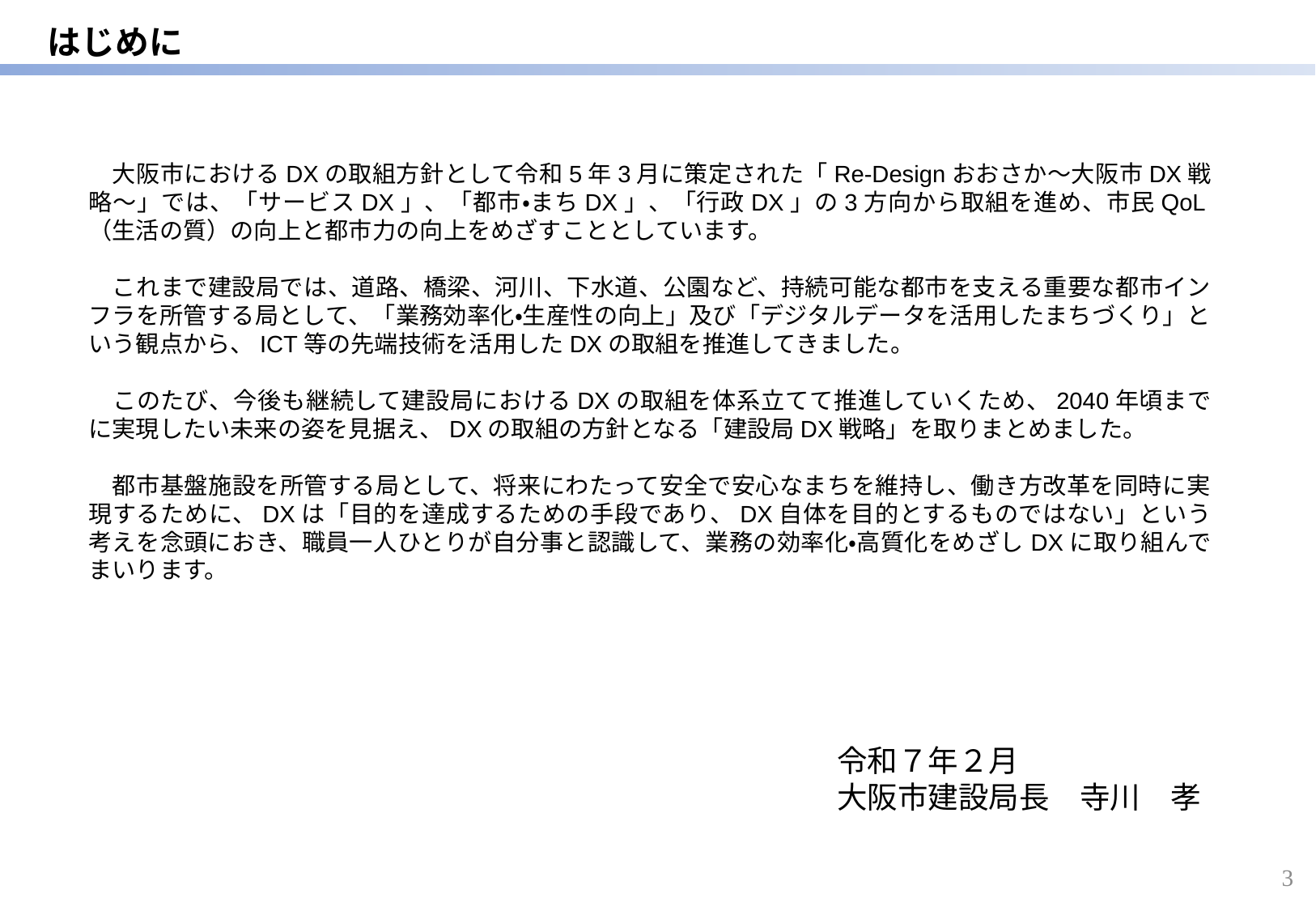

はじめに
　大阪市におけるDXの取組方針として令和5年3月に策定された「Re-Designおおさか～大阪市DX戦略～」では、「サービスDX」、「都市・まちDX」、「行政DX」の3方向から取組を進め、市民QoL（生活の質）の向上と都市力の向上をめざすこととしています。

　これまで建設局では、道路、橋梁、河川、下水道、公園など、持続可能な都市を支える重要な都市インフラを所管する局として、「業務効率化・生産性の向上」及び「デジタルデータを活用したまちづくり」という観点から、ICT等の先端技術を活用したDXの取組を推進してきました。

　このたび、今後も継続して建設局におけるDXの取組を体系立てて推進していくため、2040年頃までに実現したい未来の姿を見据え、DXの取組の方針となる「建設局DX戦略」を取りまとめました。

　都市基盤施設を所管する局として、将来にわたって安全で安心なまちを維持し、働き方改革を同時に実現するために、DXは「目的を達成するための手段であり、DX自体を目的とするものではない」という考えを念頭におき、職員一人ひとりが自分事と認識して、業務の効率化・高質化をめざしDXに取り組んでまいります。
令和７年２月
大阪市建設局長　寺川　孝
3